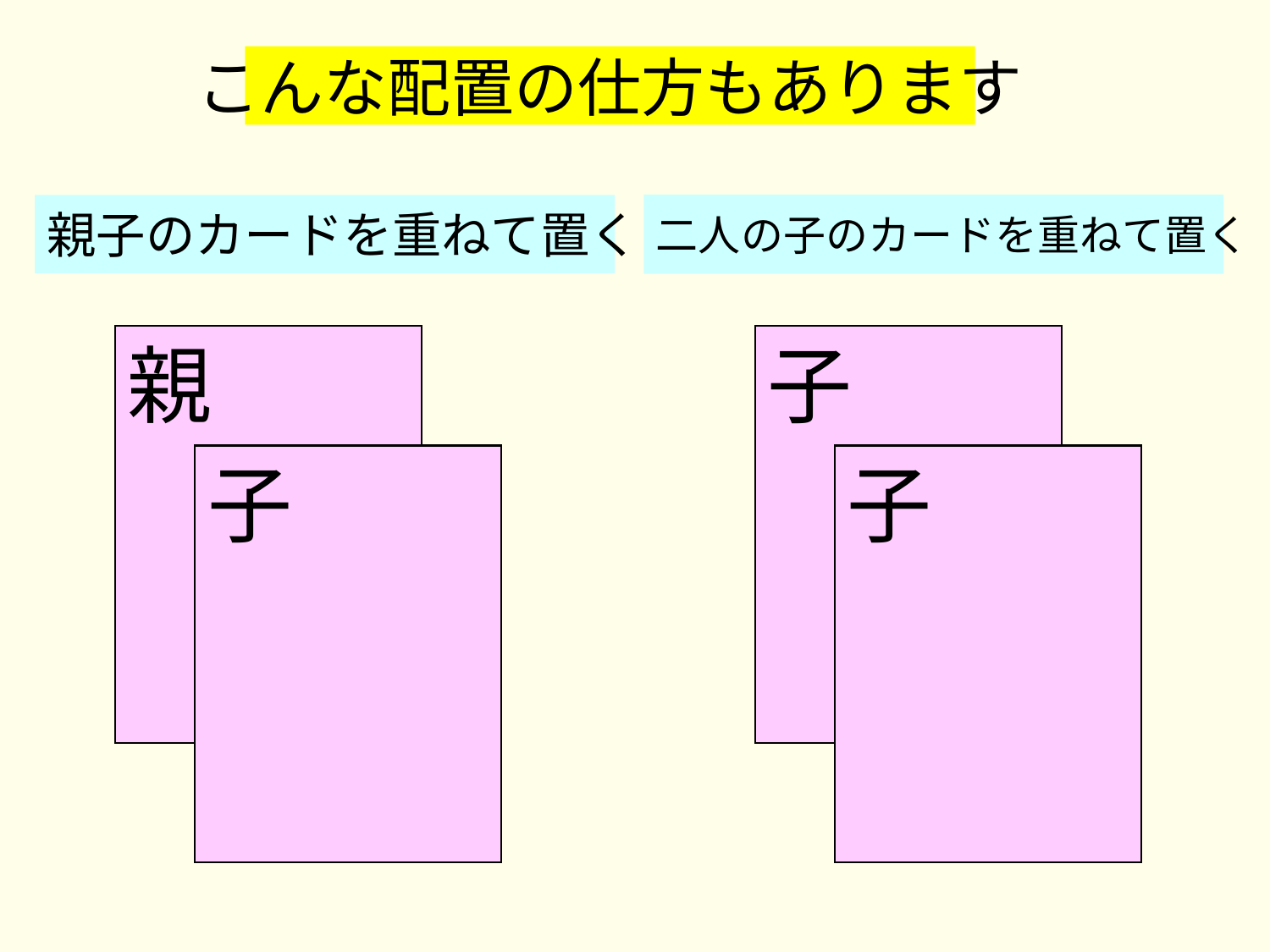

こんな配置の仕方もあります
二人の子のカードを重ねて置く
親子のカードを重ねて置く
親
子
子
子